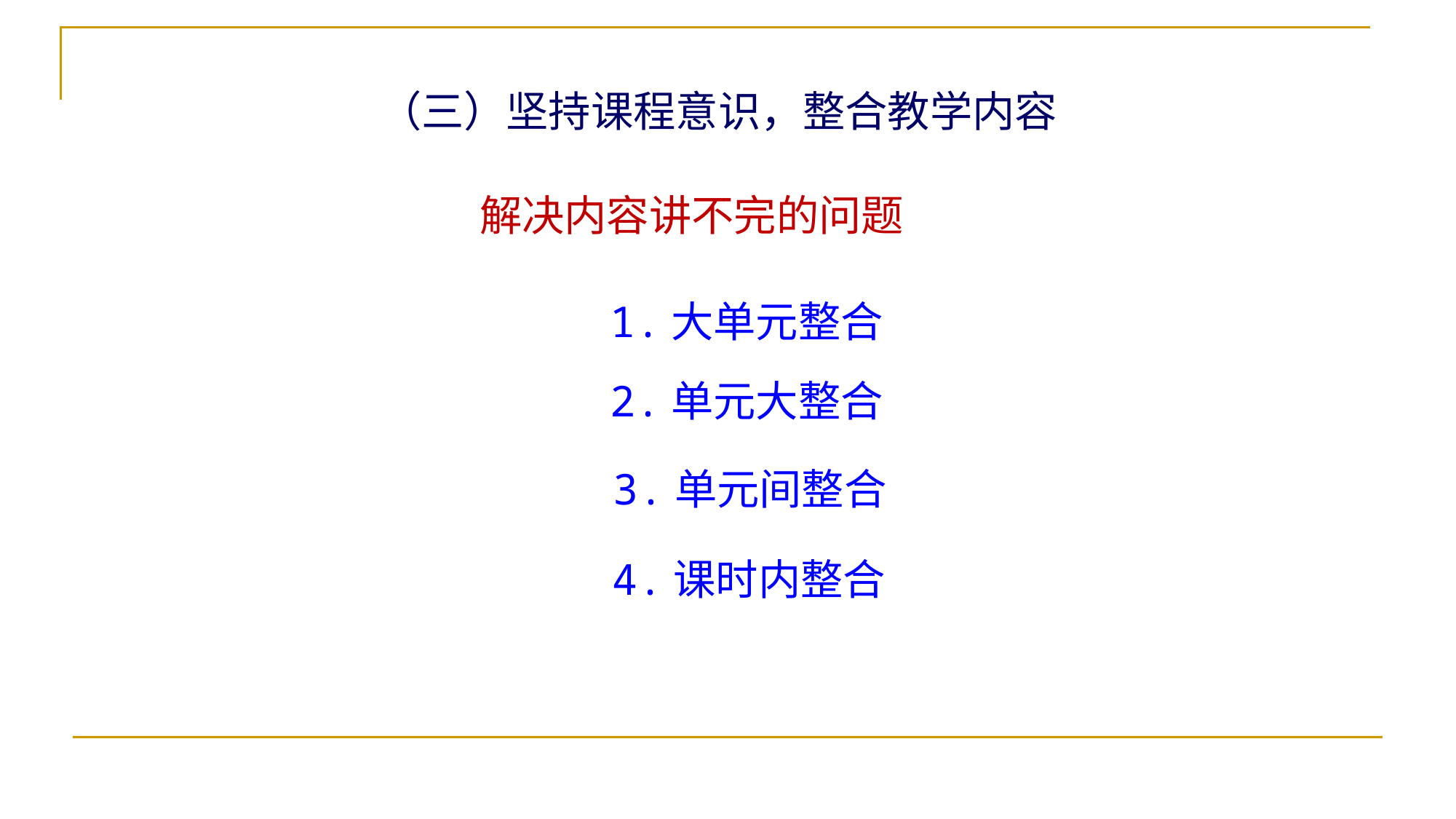

（三）坚持课程意识，整合教学内容
    解决内容讲不完的问题
    1.大单元整合
    2.单元大整合
    3.单元间整合
    4.课时内整合